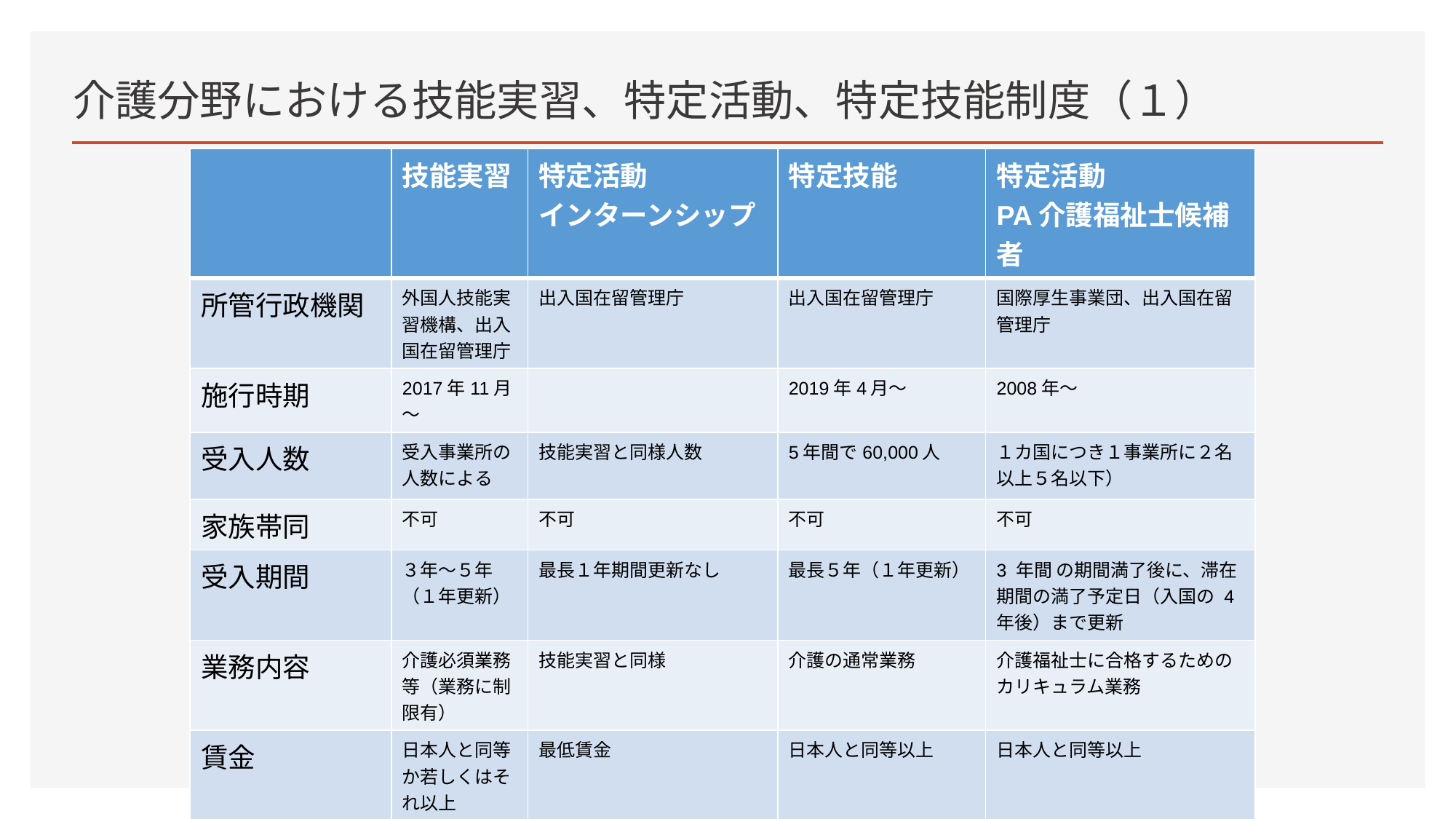

# 介護分野における技能実習、特定活動、特定技能制度（１）
|  | 技能実習 | 特定活動 インターンシップ | 特定技能 | 特定活動　 PA介護福祉士候補者 |
| --- | --- | --- | --- | --- |
| 所管行政機関 | 外国人技能実習機構、出入国在留管理庁 | 出入国在留管理庁 | 出入国在留管理庁 | 国際厚生事業団、出入国在留管理庁 |
| 施行時期 | 2017年11月～ |  | 2019年4月～ | 2008年～ |
| 受入人数 | 受入事業所の人数による | 技能実習と同様人数 | 5年間で60,000人 | １カ国につき１事業所に２名以上５名以下） |
| 家族帯同 | 不可 | 不可 | 不可 | 不可 |
| 受入期間 | ３年～５年（１年更新） | 最長１年期間更新なし | 最長５年（１年更新） | 3 年間 の期間満了後に、滞在期間の満了予定日（入国の 4 年後）まで更新 |
| 業務内容 | 介護必須業務等（業務に制限有） | 技能実習と同様 | 介護の通常業務 | 介護福祉士に合格するためのカリキュラム業務 |
| 賃金 | 日本人と同等か若しくはそれ以上 | 最低賃金 | 日本人と同等以上 | 日本人と同等以上 |
| 目的 | 国際貢献 | 国際貢献 | 人手不足解消 | 人手不足解消　　　（介護福祉士取得のための研修） |